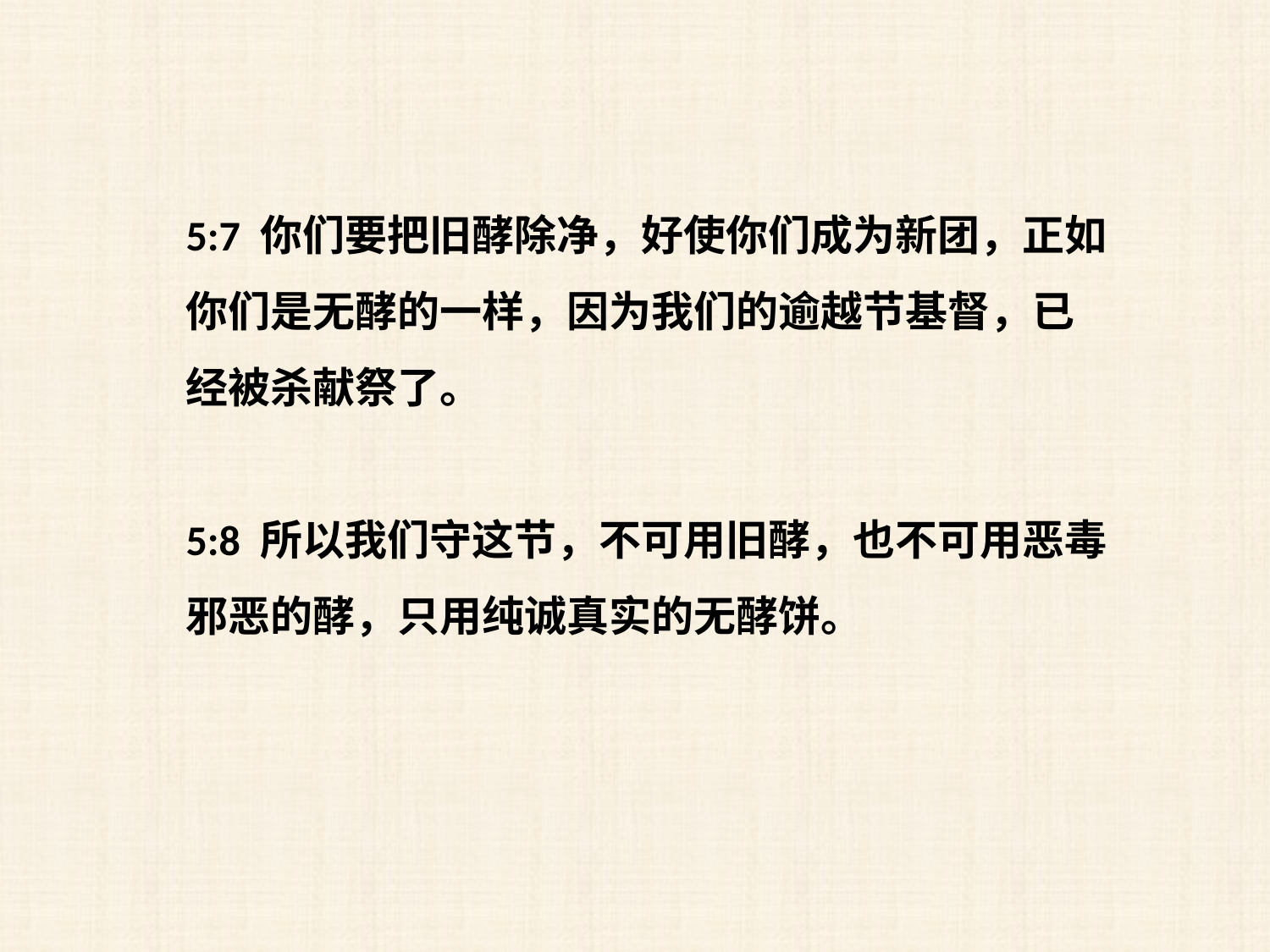

5:7 你们要把旧酵除净，好使你们成为新团，正如你们是无酵的一样，因为我们的逾越节基督，已经被杀献祭了。

5:8 所以我们守这节，不可用旧酵，也不可用恶毒邪恶的酵，只用纯诚真实的无酵饼。